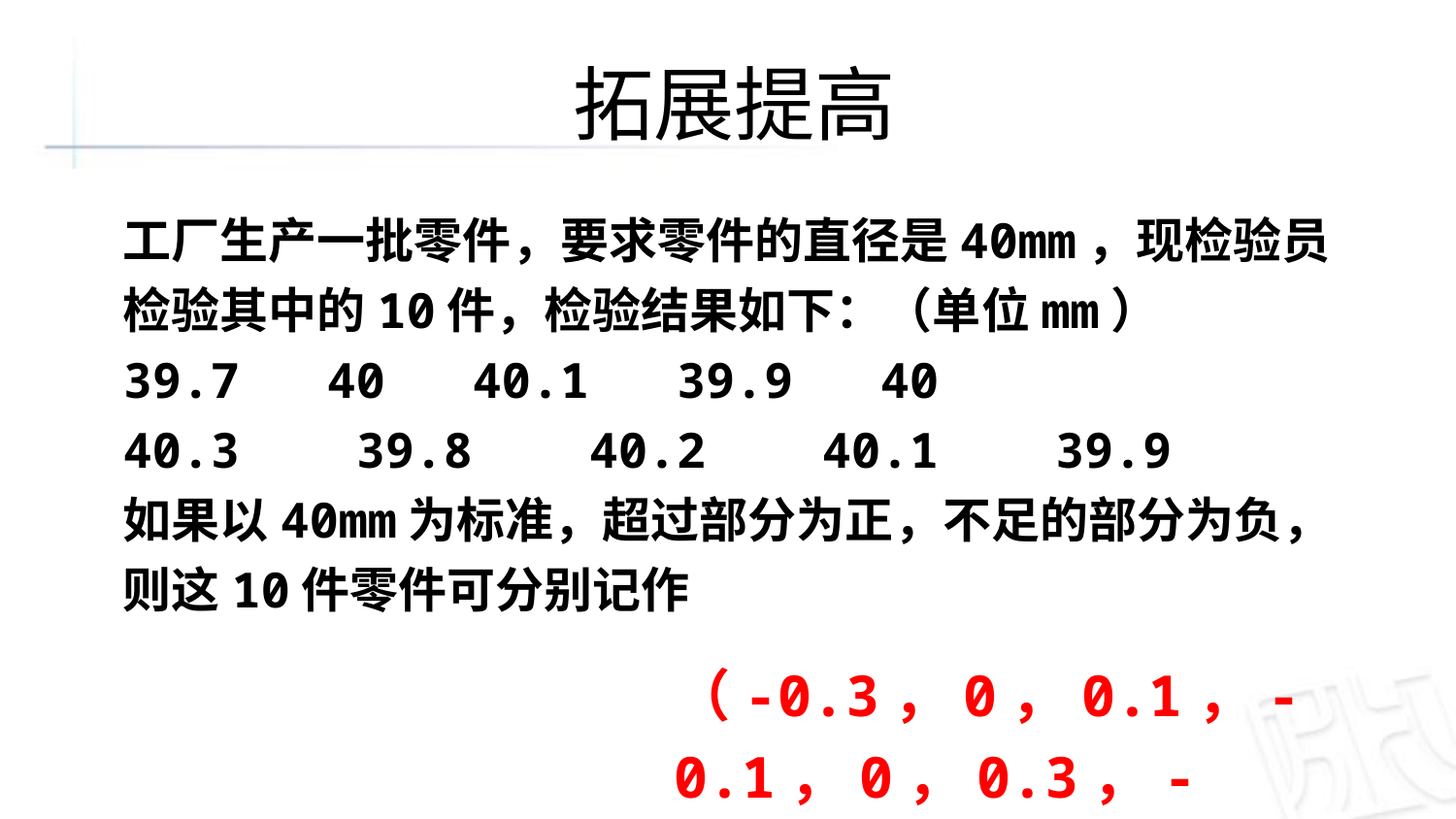

# 拓展提高
工厂生产一批零件，要求零件的直径是40mm，现检验员检验其中的10件，检验结果如下：（单位mm）
39.7   40   40.1   39.9   40
40.3    39.8    40.2    40.1    39.9
如果以40mm为标准，超过部分为正，不足的部分为负，则这10件零件可分别记作
（-0.3，0，0.1，-0.1，0，0.3，-0.2，0.2，0.1，-0.1）